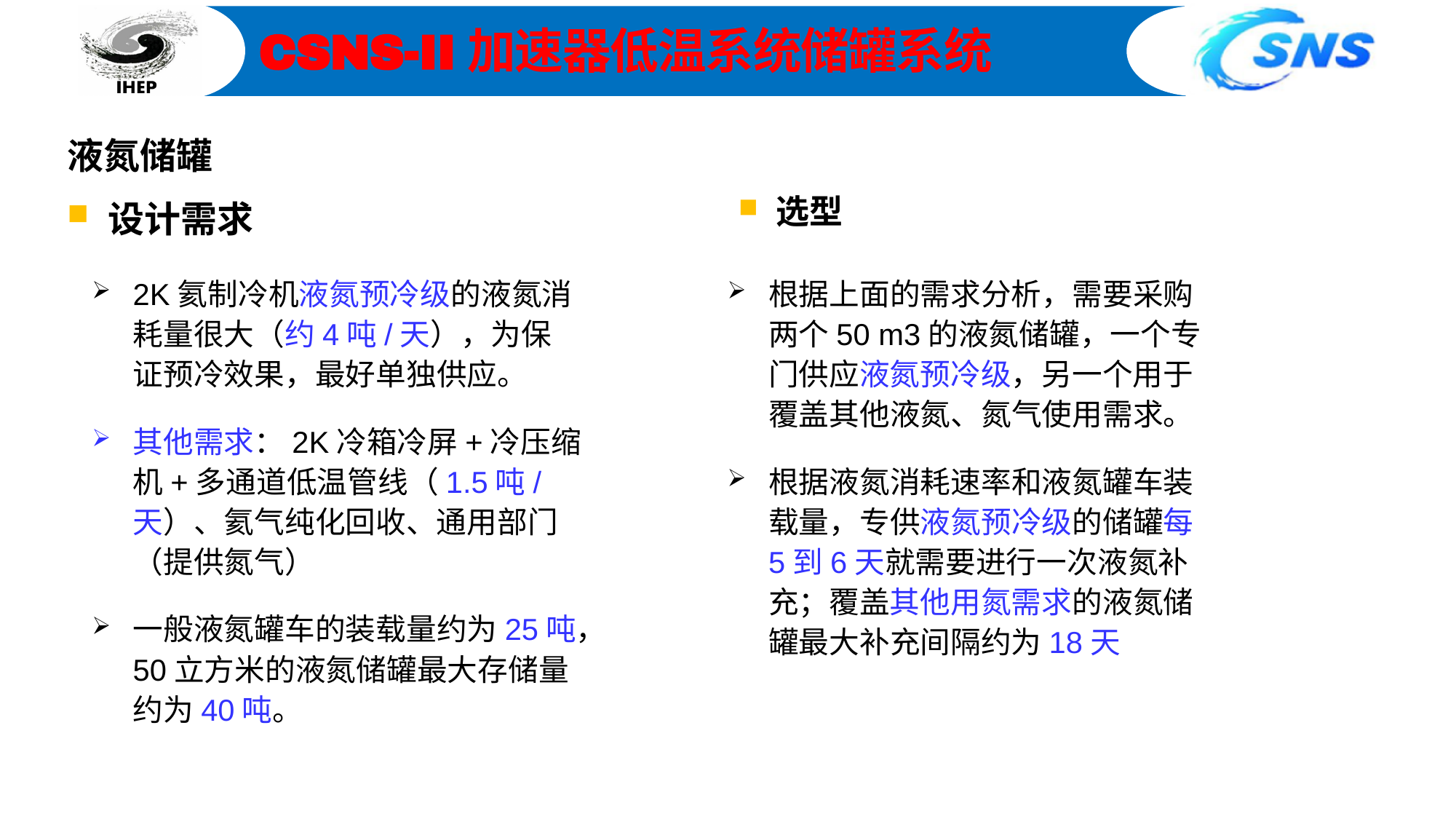

CSNS-II加速器低温系统储罐系统
液氮储罐
设计需求

选型

根据上面的需求分析，需要采购两个50 m3的液氮储罐，一个专门供应液氮预冷级，另一个用于覆盖其他液氮、氮气使用需求。
根据液氮消耗速率和液氮罐车装载量，专供液氮预冷级的储罐每5到6天就需要进行一次液氮补充；覆盖其他用氮需求的液氮储罐最大补充间隔约为18天
2K氦制冷机液氮预冷级的液氮消耗量很大（约4吨/天），为保证预冷效果，最好单独供应。
其他需求：2K冷箱冷屏+冷压缩机+多通道低温管线（1.5吨/天）、氦气纯化回收、通用部门（提供氮气）
一般液氮罐车的装载量约为25吨，50立方米的液氮储罐最大存储量约为40吨。